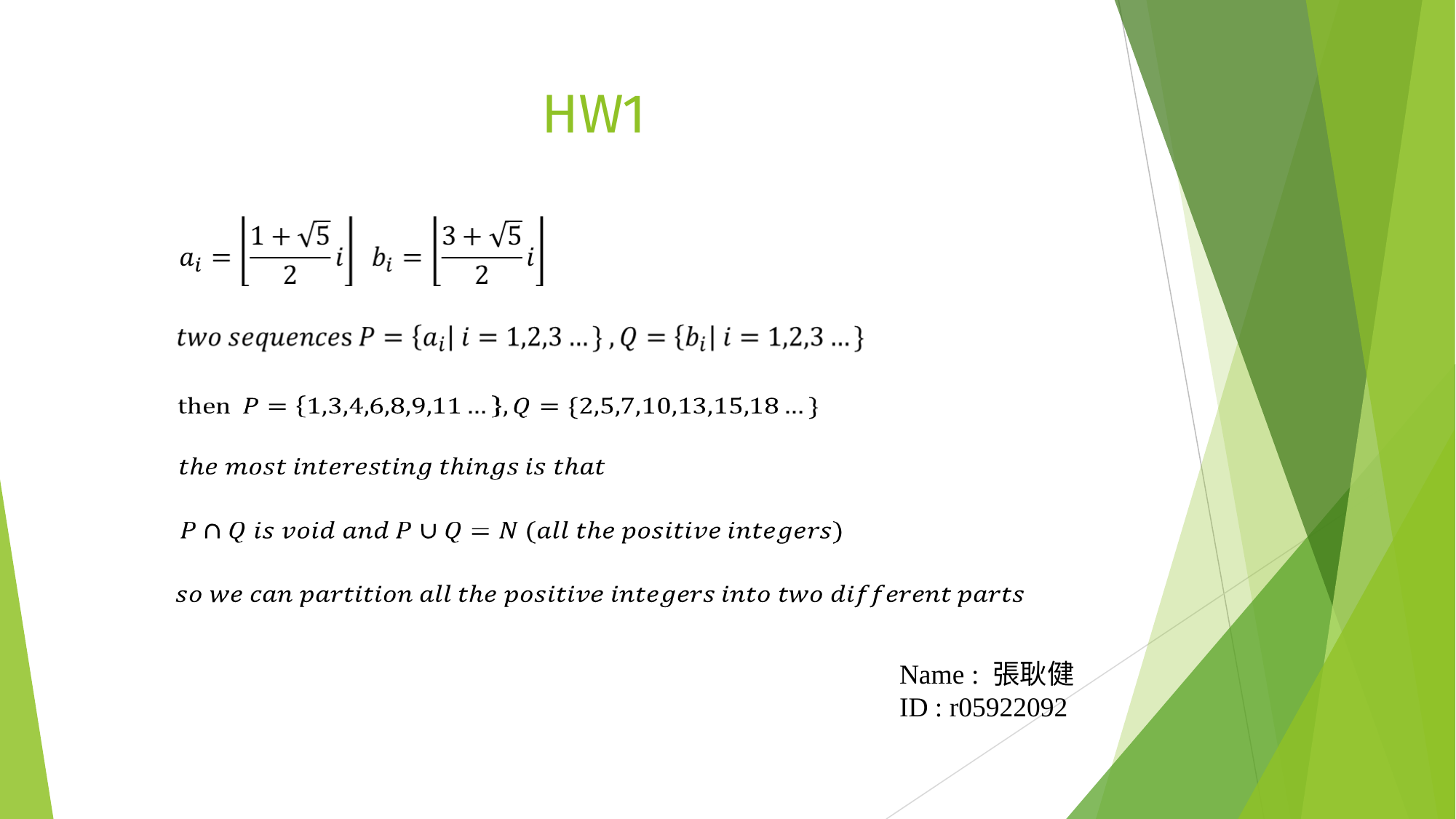

# HW1

Name : 張耿健
ID : r05922092